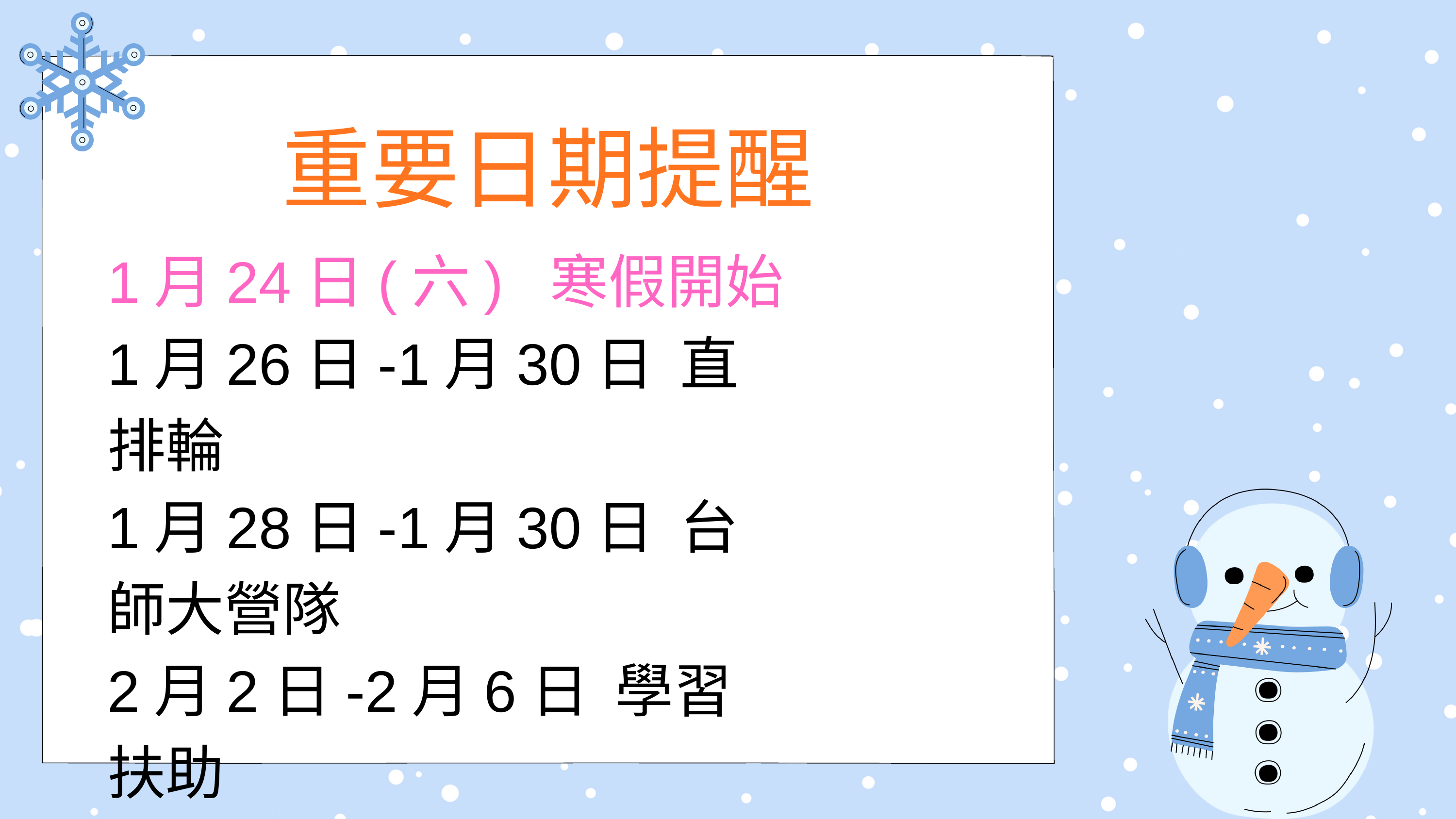

重要日期提醒
1月24日(六)  寒假開始
1月26日-1月30日  直排輪
1月28日-1月30日  台師大營隊
2月2日-2月6日  學習扶助
2月23日(一)開學/正式上課